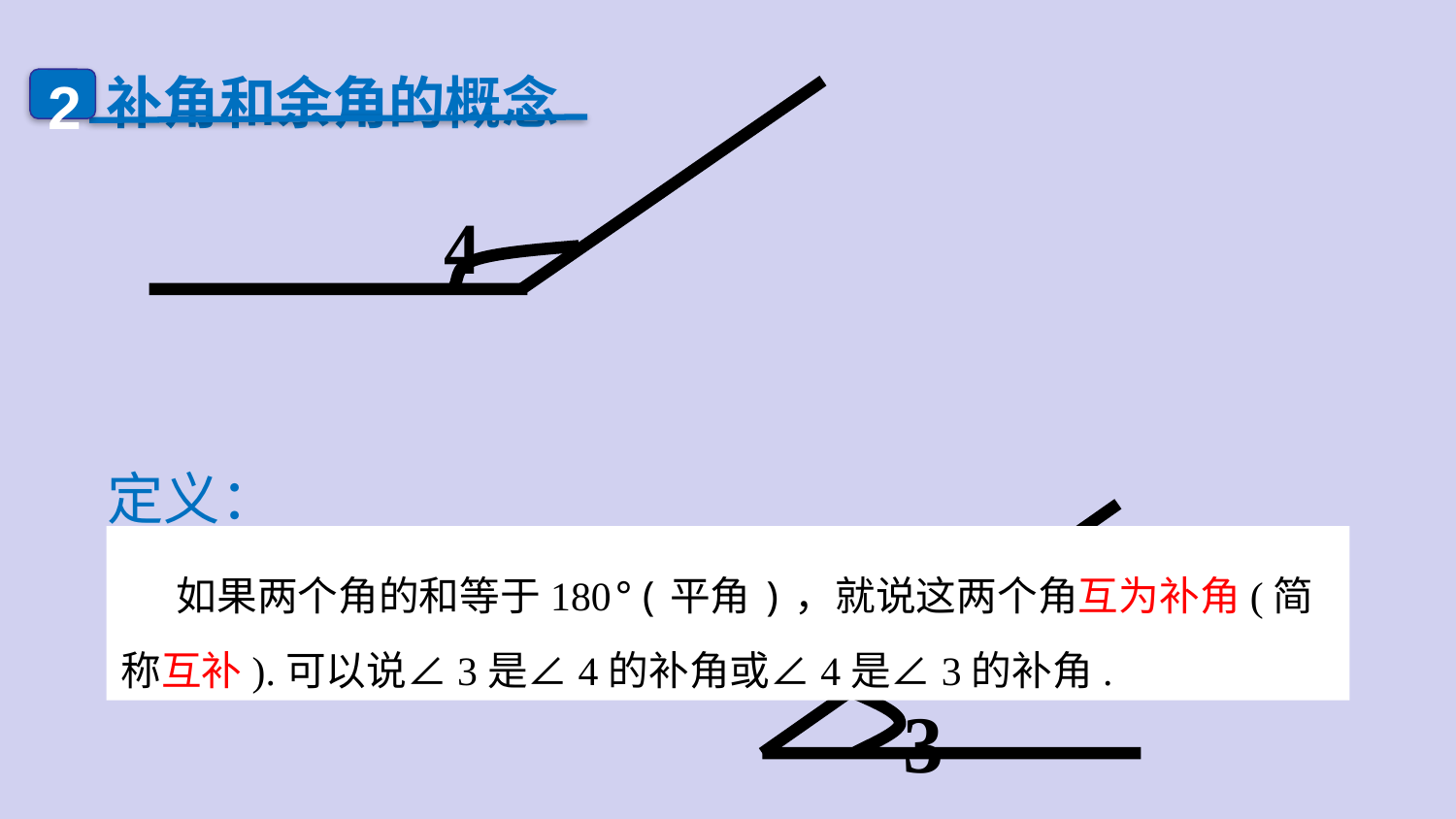

补角和余角的概念
2

4

定义：

    如果两个角的和等于180°(平角)，就说这两个角互为补角(简称互补).可以说∠3是∠4的补角或∠4是∠3的补角.

3